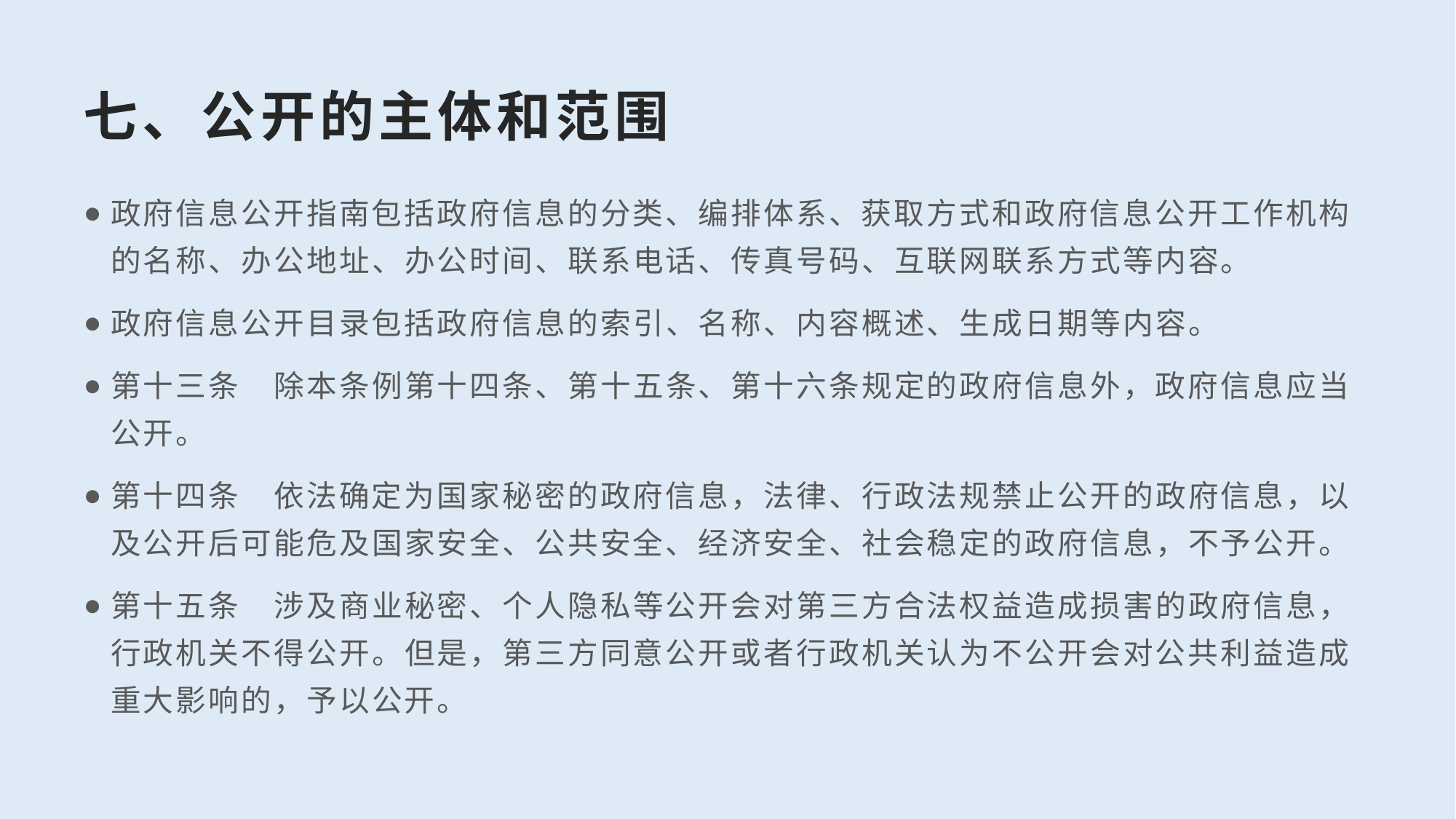

# 七、公开的主体和范围
政府信息公开指南包括政府信息的分类、编排体系、获取方式和政府信息公开工作机构的名称、办公地址、办公时间、联系电话、传真号码、互联网联系方式等内容。
政府信息公开目录包括政府信息的索引、名称、内容概述、生成日期等内容。
第十三条　除本条例第十四条、第十五条、第十六条规定的政府信息外，政府信息应当公开。
第十四条　依法确定为国家秘密的政府信息，法律、行政法规禁止公开的政府信息，以及公开后可能危及国家安全、公共安全、经济安全、社会稳定的政府信息，不予公开。
第十五条　涉及商业秘密、个人隐私等公开会对第三方合法权益造成损害的政府信息，行政机关不得公开。但是，第三方同意公开或者行政机关认为不公开会对公共利益造成重大影响的，予以公开。